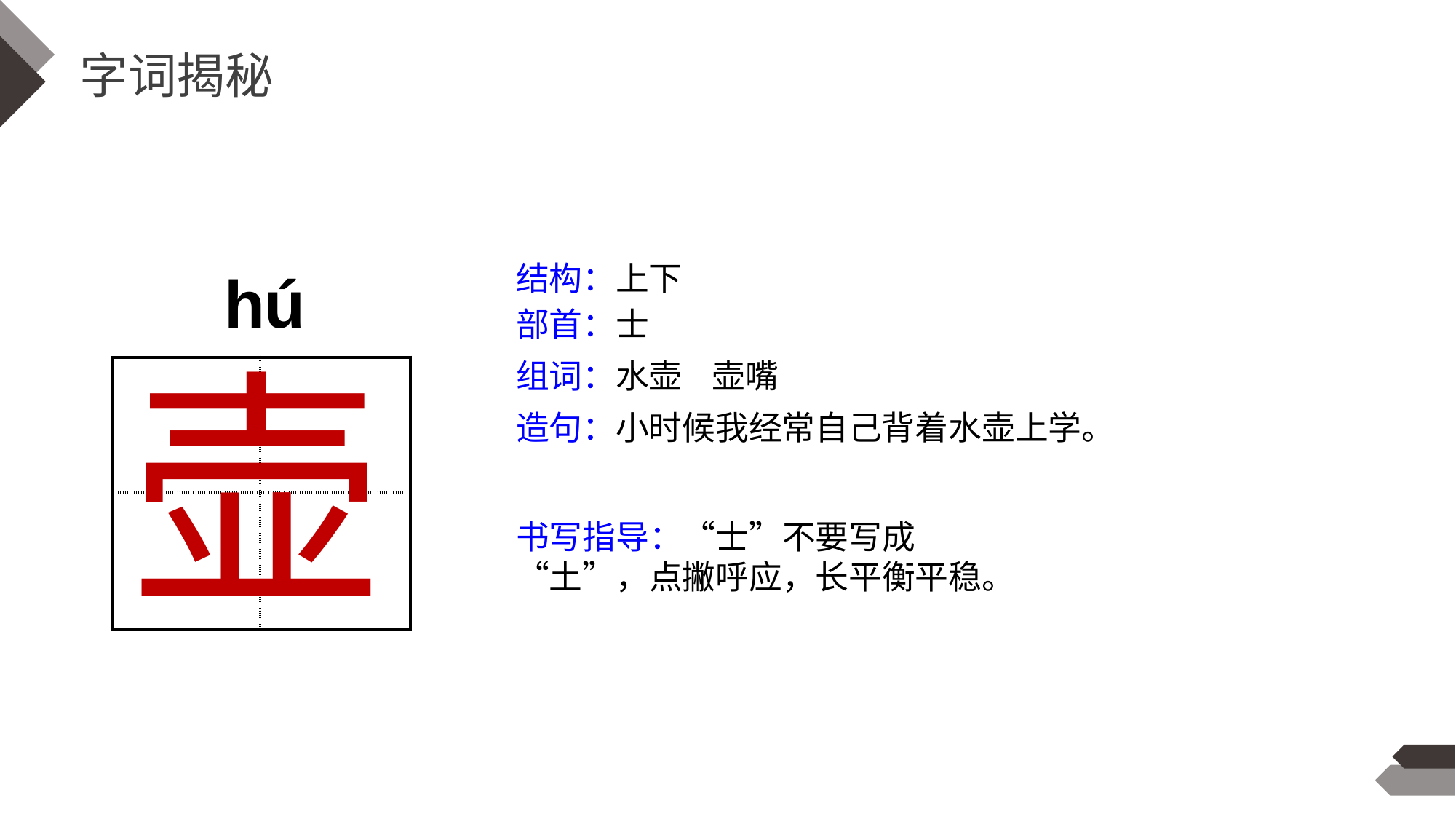

字词揭秘
结构：上下
hú
部首：士
壶
组词：水壶    壶嘴
|  |  |
| --- | --- |
|  |  |
造句：小时候我经常自己背着水壶上学。

书写指导：“士”不要写成“土”，点撇呼应，长平衡平稳。